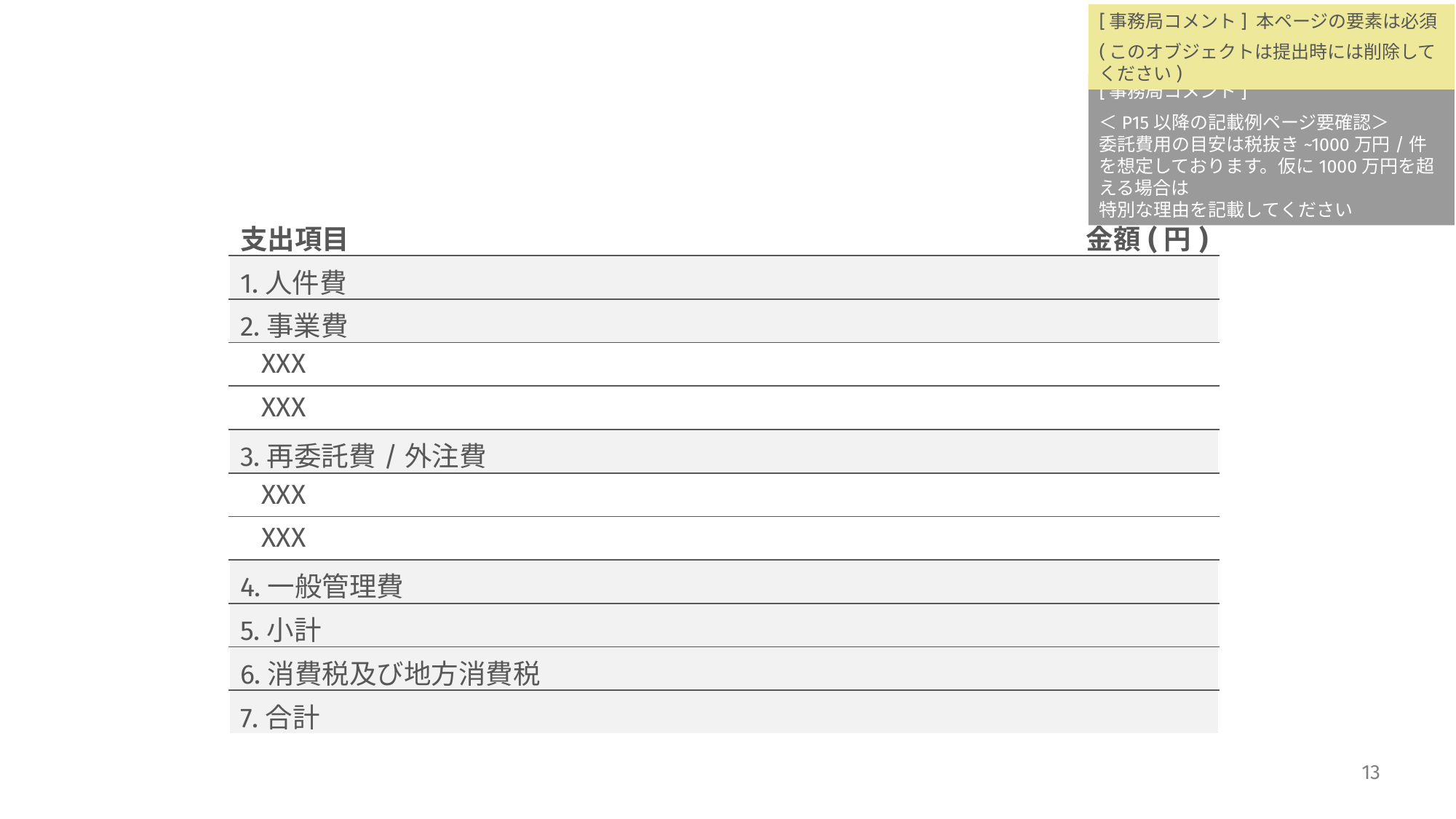

[事務局コメント] 本ページの要素は必須
(このオブジェクトは提出時には削除してください)
# 4.支出計画 (詳細な内訳は別紙)
[事務局コメント]
＜P15以降の記載例ページ要確認＞
委託費用の目安は税抜き~1000万円/件を想定しております。仮に1000万円を超える場合は
特別な理由を記載してください
| 支出項目 | 金額(円) |
| --- | --- |
| 1.人件費 |  |
| 2.事業費 |  |
| XXX |  |
| XXX |  |
| 3.再委託費/外注費 |  |
| XXX |  |
| XXX |  |
| 4.一般管理費 |  |
| 5.小計 |  |
| 6.消費税及び地方消費税 |  |
| 7.合計 |  |